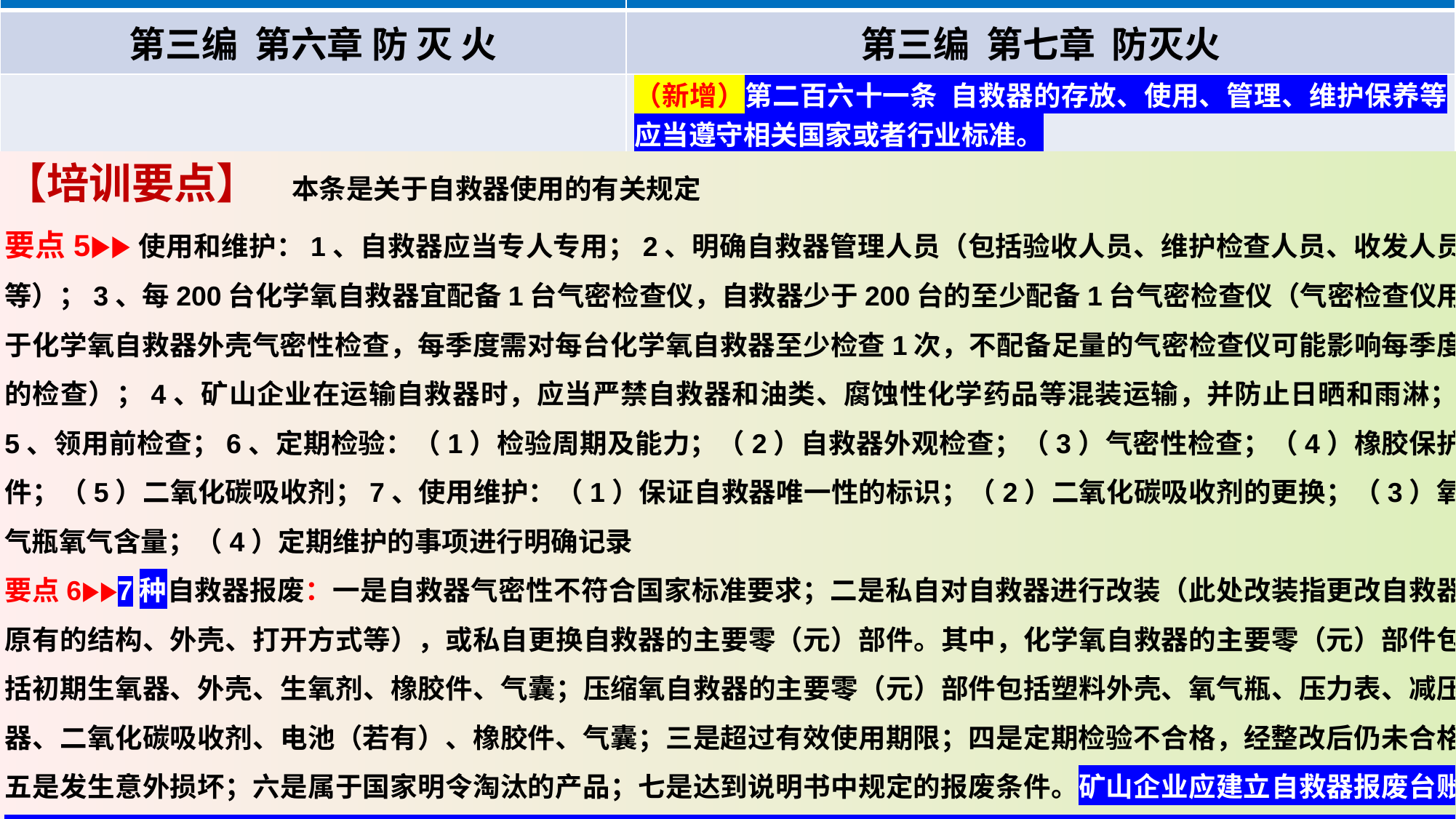

| 《煤矿安全规程》（2022版） | 《煤矿安全规程》（2025版） |
| --- | --- |
| 第三编 第六章 防 灭 火 | 第三编 第七章 防灭火 |
|  | （新增）第二百六十一条 自救器的存放、使用、管理、维护保养等应当遵守相关国家或者行业标准。 |
【培训要点】    本条是关于自救器使用的有关规定
要点5▶▶使用和维护：1、自救器应当专人专用；2、明确自救器管理人员（包括验收人员、维护检查人员、收发人员等）；3、每200台化学氧自救器宜配备1台气密检查仪，自救器少于200台的至少配备1台气密检查仪（气密检查仪用于化学氧自救器外壳气密性检查，每季度需对每台化学氧自救器至少检查1次，不配备足量的气密检查仪可能影响每季度的检查）；4、矿山企业在运输自救器时，应当严禁自救器和油类、腐蚀性化学药品等混装运输，并防止日晒和雨淋；5、领用前检查；6、定期检验：（1）检验周期及能力；（2）自救器外观检查；（3）气密性检查；（4）橡胶保护件；（5）二氧化碳吸收剂；7、使用维护：（1）保证自救器唯一性的标识；（2）二氧化碳吸收剂的更换；（3）氧气瓶氧气含量；（4）定期维护的事项进行明确记录
要点6▶▶7种自救器报废：一是自救器气密性不符合国家标准要求；二是私自对自救器进行改装（此处改装指更改自救器原有的结构、外壳、打开方式等），或私自更换自救器的主要零（元）部件。其中，化学氧自救器的主要零（元）部件包括初期生氧器、外壳、生氧剂、橡胶件、气囊；压缩氧自救器的主要零（元）部件包括塑料外壳、氧气瓶、压力表、减压器、二氧化碳吸收剂、电池（若有）、橡胶件、气囊；三是超过有效使用期限；四是定期检验不合格，经整改后仍未合格；五是发生意外损坏；六是属于国家明令淘汰的产品；七是达到说明书中规定的报废条件。矿山企业应建立自救器报废台账，台账内容包括：自救器名称、型号、唯一性编码、生产日期、报废日期、报废原因、报废操作单位、报废自救器处置（台账中应记处置方式，如销毁等）等